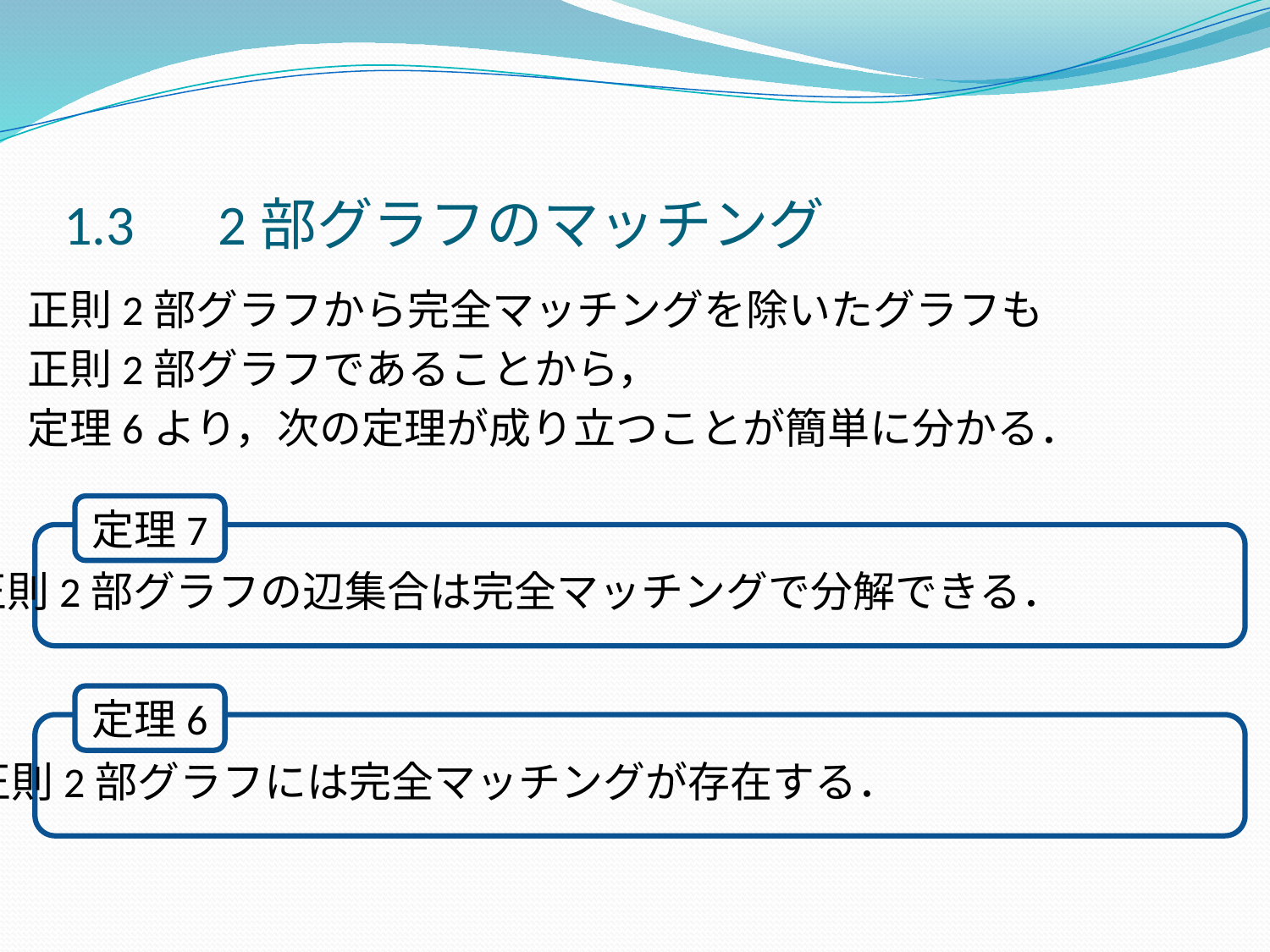

1.3　2部グラフのマッチング
正則2部グラフから完全マッチングを除いたグラフも
正則2部グラフであることから，
定理6より，次の定理が成り立つことが簡単に分かる．

定理7

正則2部グラフの辺集合は完全マッチングで分解できる．
定理6

正則2部グラフには完全マッチングが存在する．